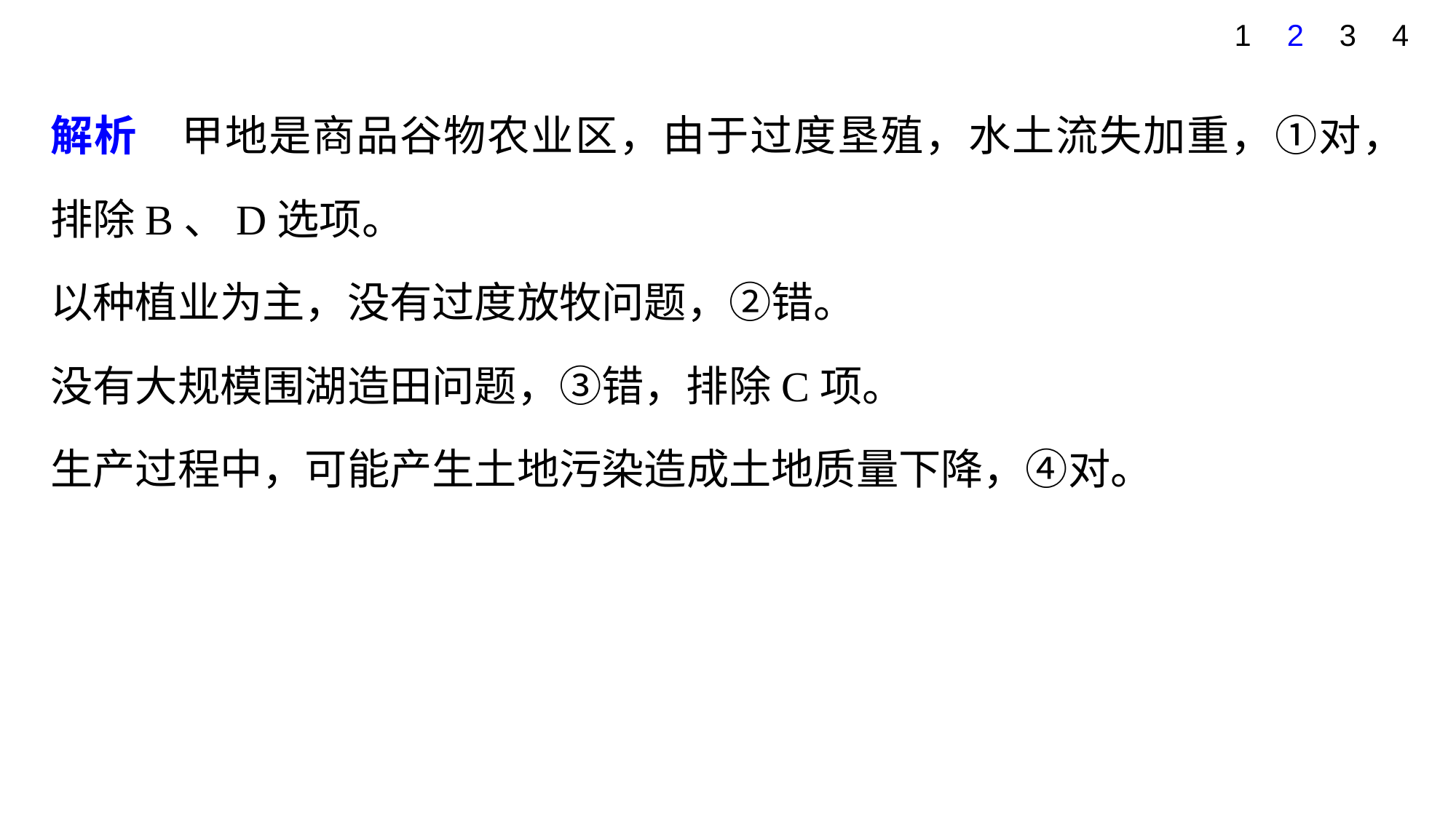

1
2
3
4
解析　甲地是商品谷物农业区，由于过度垦殖，水土流失加重，①对，排除B、D选项。
以种植业为主，没有过度放牧问题，②错。
没有大规模围湖造田问题，③错，排除C项。
生产过程中，可能产生土地污染造成土地质量下降，④对。